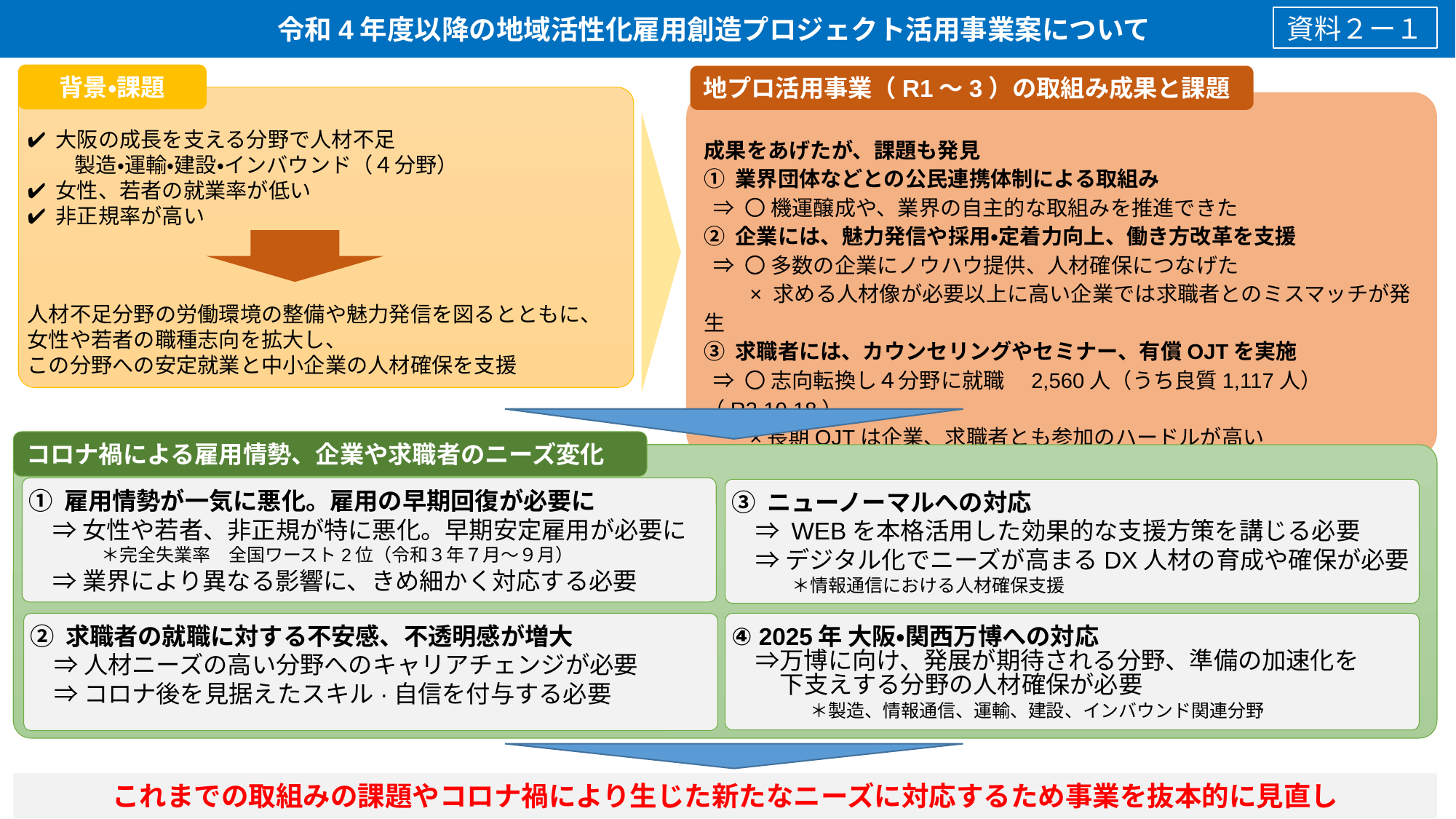

# 令和4年度以降の地域活性化雇用創造プロジェクト活用事業案について
資料２ー１
背景・課題
地プロ活用事業（R1～3）の取組み成果と課題

✔ 大阪の成長を支える分野で人材不足
　　 製造・運輸・建設・インバウンド（４分野）
✔ 女性、若者の就業率が低い
✔ 非正規率が高い

人材不足分野の労働環境の整備や魅力発信を図るとともに、
女性や若者の職種志向を拡大し、
この分野への安定就業と中小企業の人材確保を支援

成果をあげたが、課題も発見
① 業界団体などとの公民連携体制による取組み
  ⇒ 〇 機運醸成や、業界の自主的な取組みを推進できた
② 企業には、魅力発信や採用・定着力向上、働き方改革を支援
  ⇒ 〇 多数の企業にノウハウ提供、人材確保につなげた
  　 × 求める人材像が必要以上に高い企業では求職者とのミスマッチが発生
③ 求職者には、カウンセリングやセミナー、有償OJTを実施
  ⇒ 〇 志向転換し４分野に就職　2,560人（うち良質1,117人）（R3.10.18）
  　 ×長期OJTは企業、求職者とも参加のハードルが高い

コロナ禍による雇用情勢、企業や求職者のニーズ変化

① 雇用情勢が一気に悪化。雇用の早期回復が必要に
　⇒ 女性や若者、非正規が特に悪化。早期安定雇用が必要に
　　　　＊完全失業率　全国ワースト2位（令和３年７月～９月）
　⇒ 業界により異なる影響に、きめ細かく対応する必要
③ ニューノーマルへの対応
　⇒ WEBを本格活用した効果的な支援方策を講じる必要
　⇒ デジタル化でニーズが高まるDX人材の育成や確保が必要
              ＊情報通信における人材確保支援
② 求職者の就職に対する不安感、不透明感が増大
　⇒ 人材ニーズの高い分野へのキャリアチェンジが必要
　⇒ コロナ後を見据えたスキル·自信を付与する必要
④ 2025年 大阪・関西万博への対応
　⇒万博に向け、発展が期待される分野、準備の加速化を
　　下支えする分野の人材確保が必要
　　　　＊製造、情報通信、運輸、建設、インバウンド関連分野

これまでの取組みの課題やコロナ禍により生じた新たなニーズに対応するため事業を抜本的に見直し